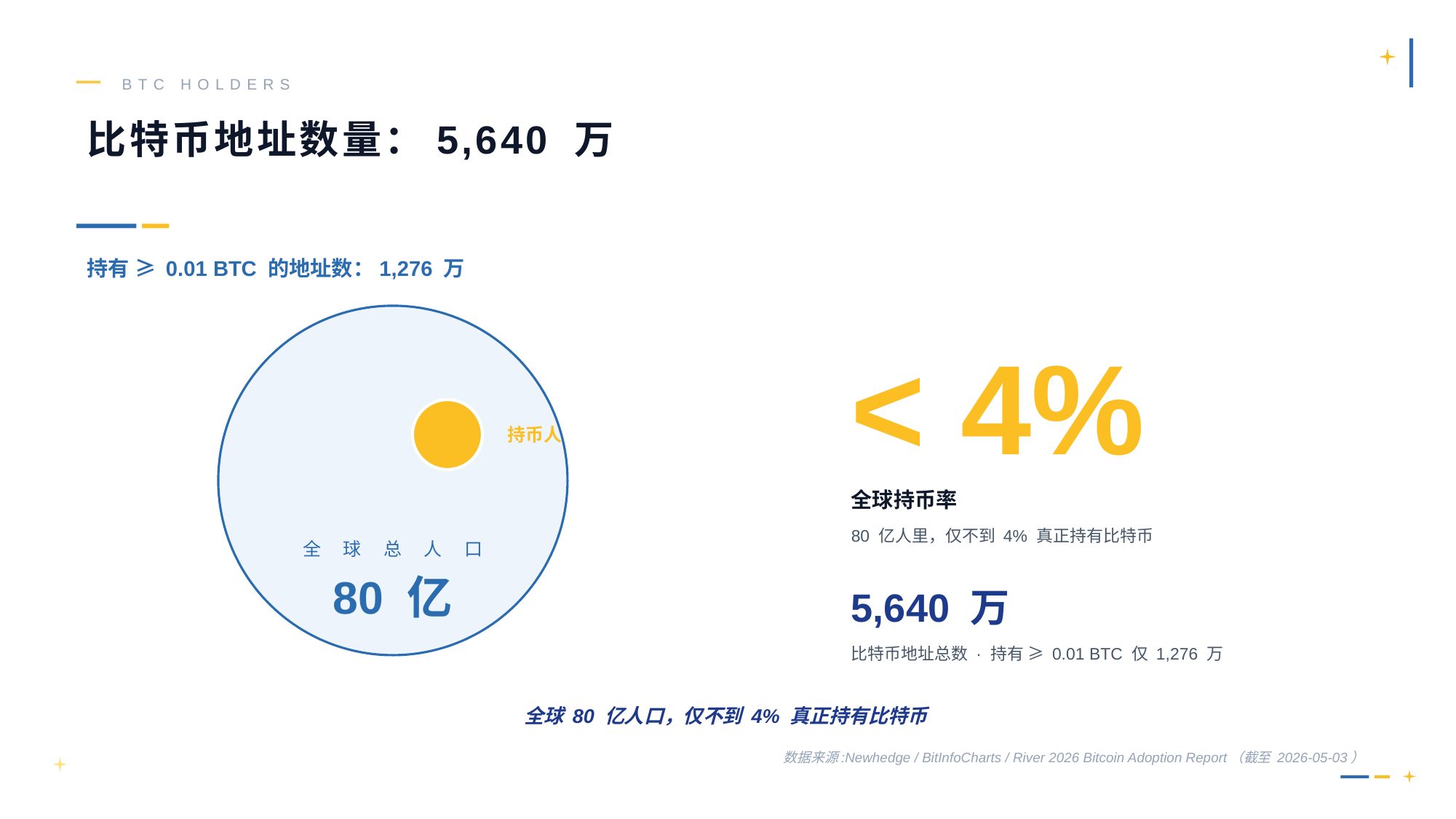

BTC HOLDERS

比特币地址数量：5,640 万

持有 ≥ 0.01 BTC 的地址数：1,276 万

< 4%

持币人
全球持币率
80 亿人里，仅不到 4% 真正持有比特币
全 球 总 人 口
80 亿
5,640 万
比特币地址总数 · 持有 ≥ 0.01 BTC 仅 1,276 万
全球 80 亿人口，仅不到 4% 真正持有比特币
数据来源:Newhedge / BitInfoCharts / River 2026 Bitcoin Adoption Report（截至 2026-05-03）